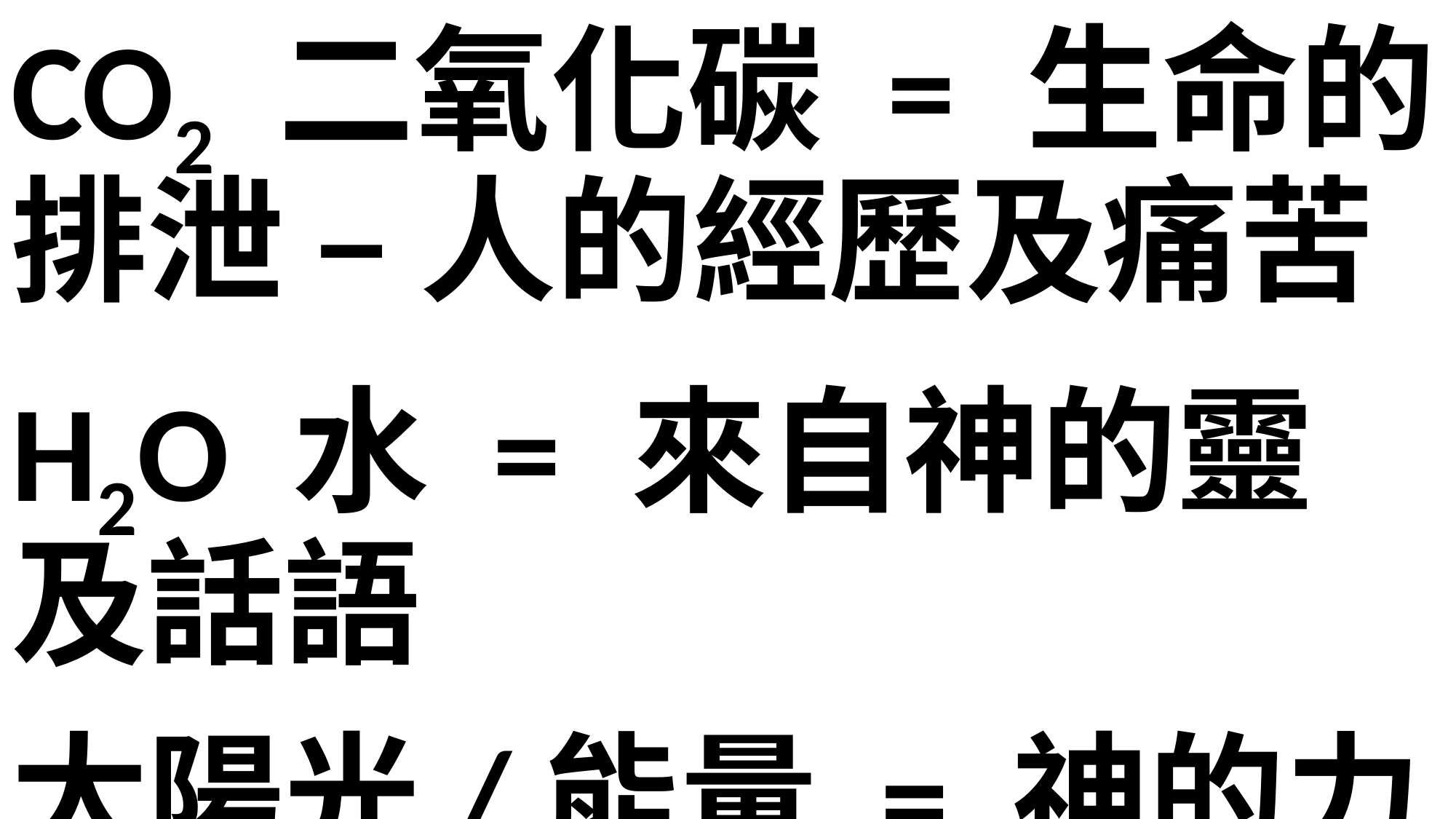

CO2 二氧化碳 = 生命的排泄 – 人的經歷及痛苦

H2O 水 = 來自神的靈及話語

太陽光/能量 = 神的力量